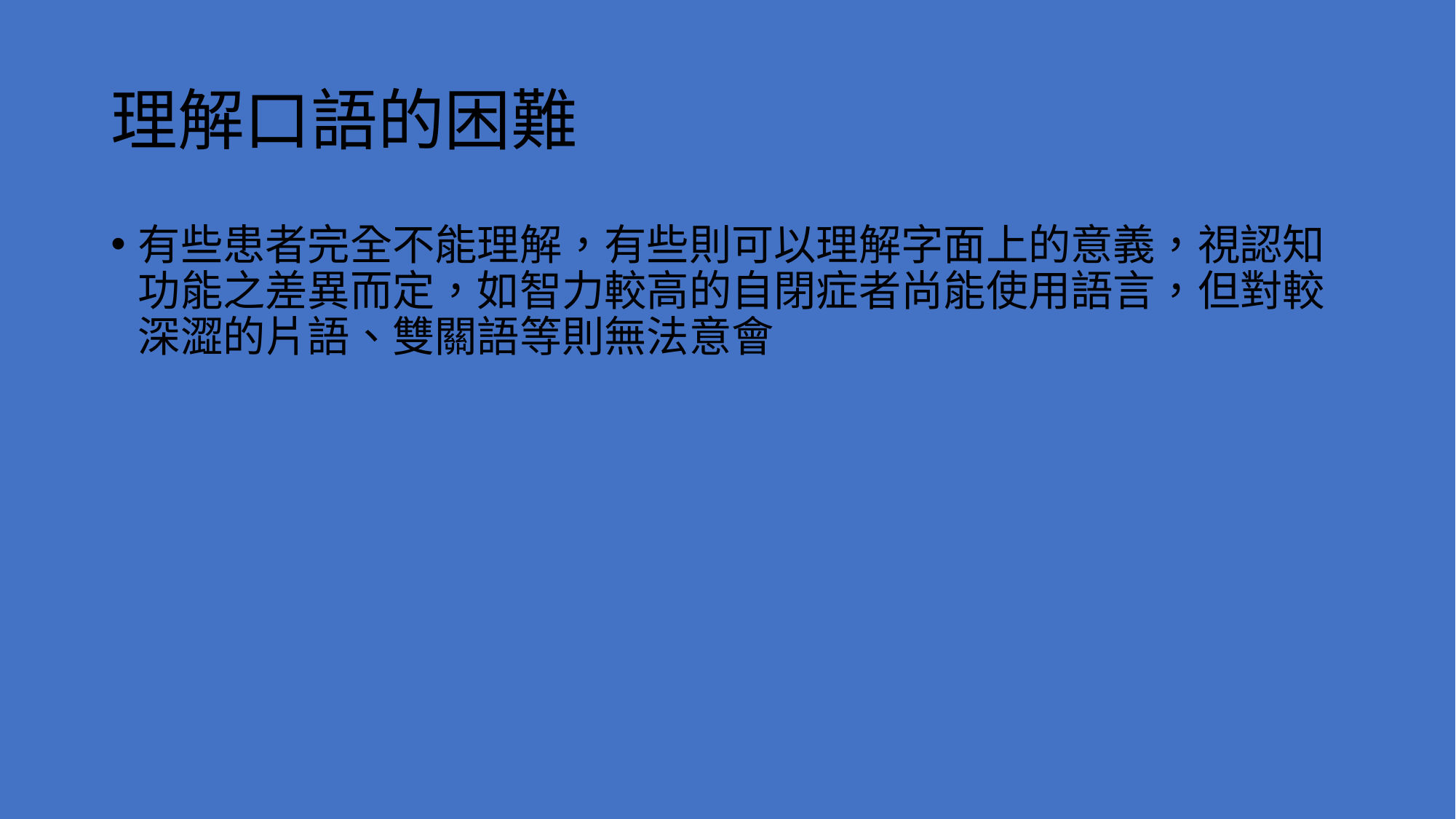

# 理解口語的困難
有些患者完全不能理解，有些則可以理解字面上的意義，視認知功能之差異而定，如智力較高的自閉症者尚能使用語言，但對較深澀的片語、雙關語等則無法意會